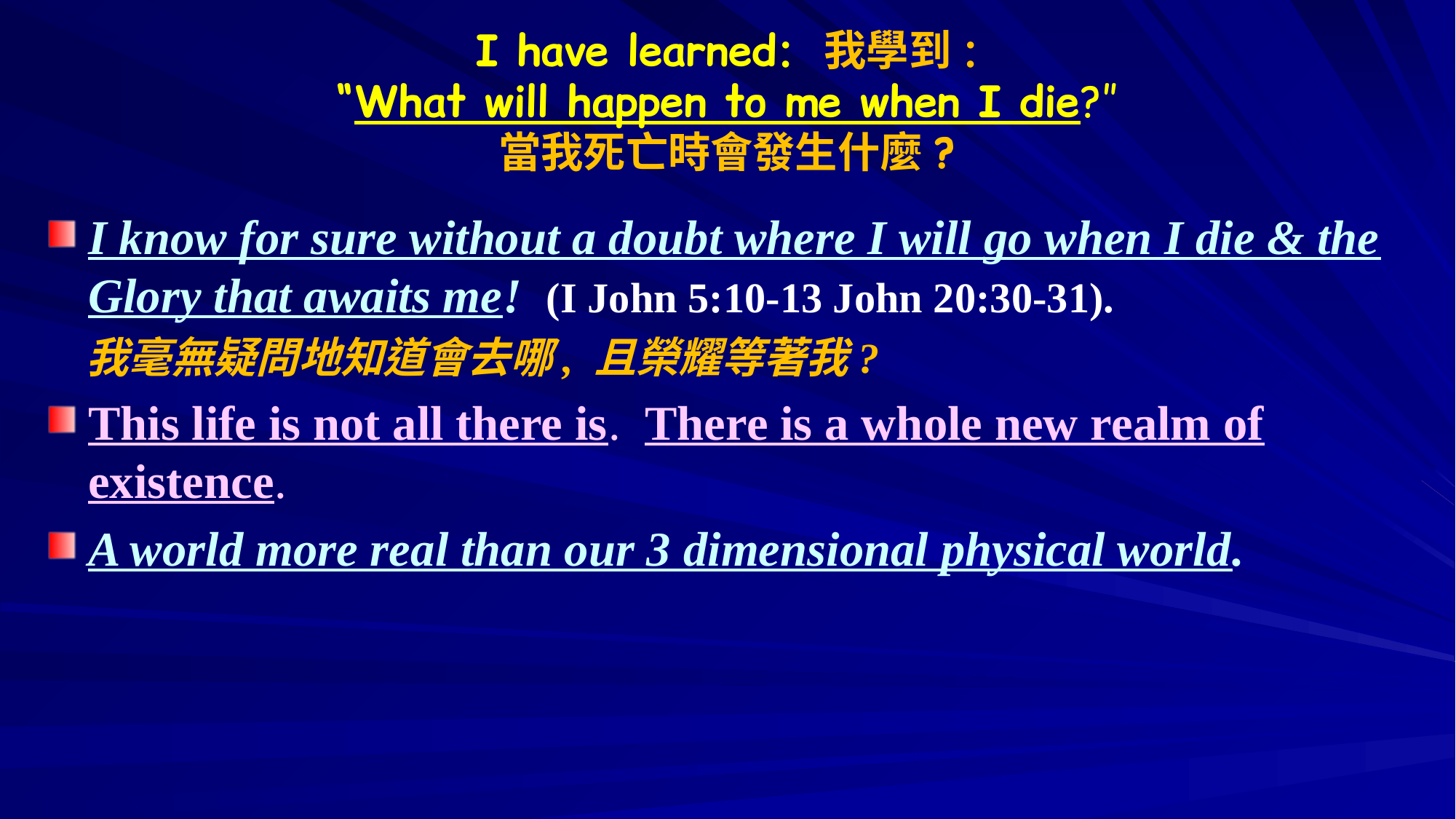

# I have learned: 我學到: “What will happen to me when I die?” 當我死亡時會發生什麼?
I know for sure without a doubt where I will go when I die & the Glory that awaits me!  (I John 5:10-13 John 20:30-31).
   我毫無疑問地知道會去哪, 且榮耀等著我?
This life is not all there is.  There is a whole new realm of existence.
A world more real than our 3 dimensional physical world.